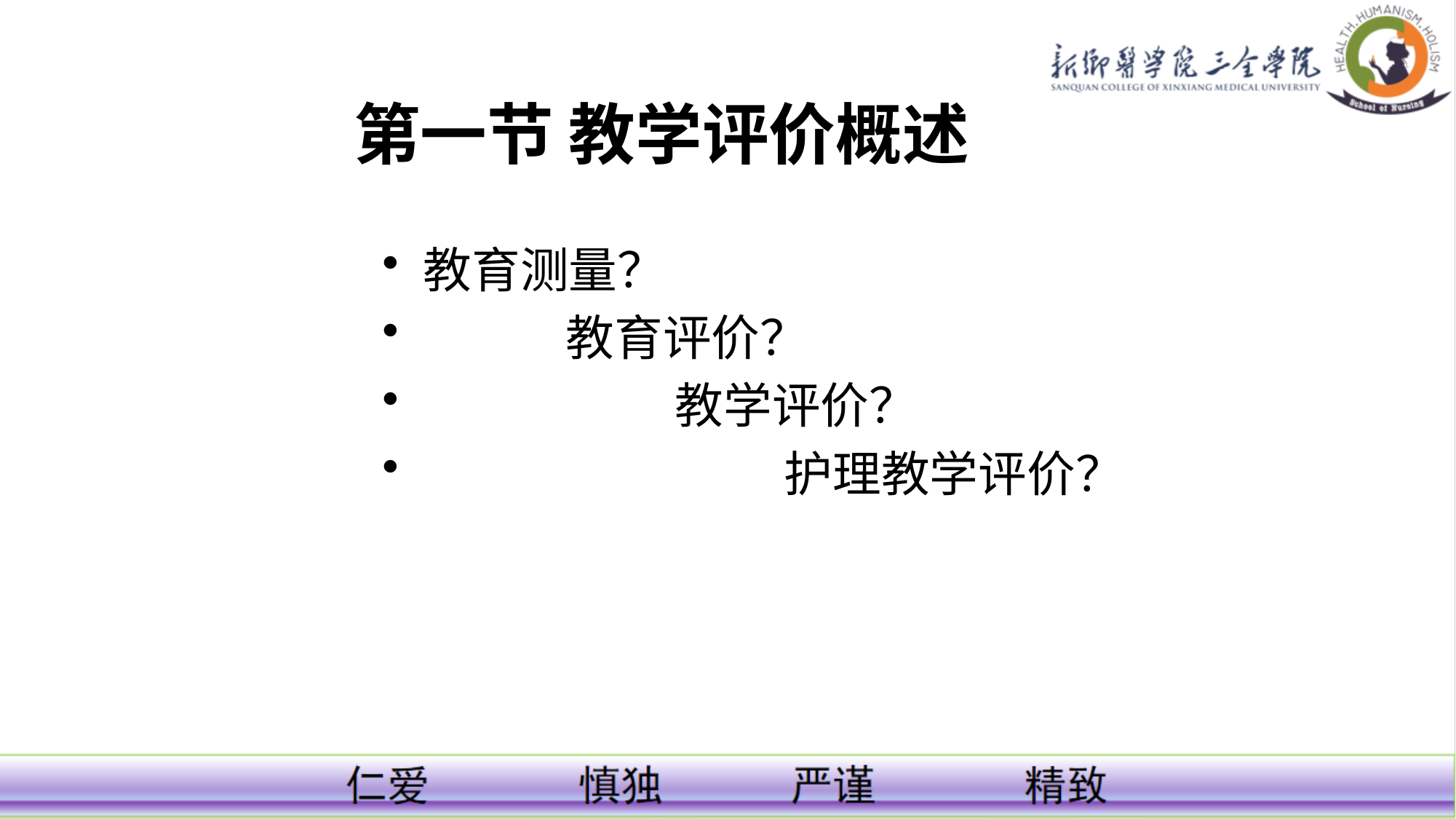

# 第一节 教学评价概述
教育测量？
            教育评价？
                      教学评价？
                                护理教学评价？